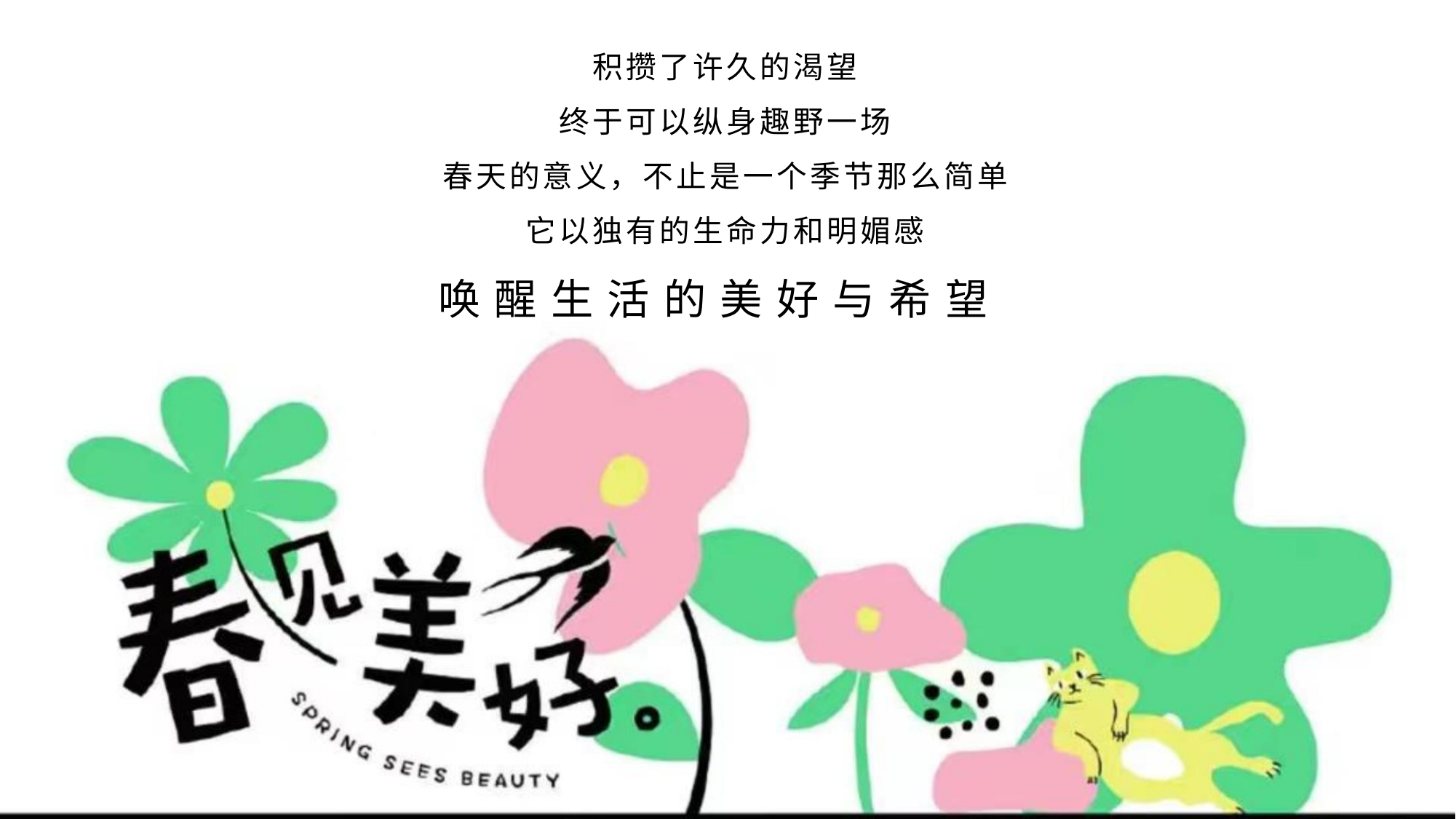

积攒了许久的渴望
终于可以纵身趣野一场
春天的意义，不止是一个季节那么简单
它以独有的生命力和明媚感
唤 醒 生 活 的 美 好 与 希 望